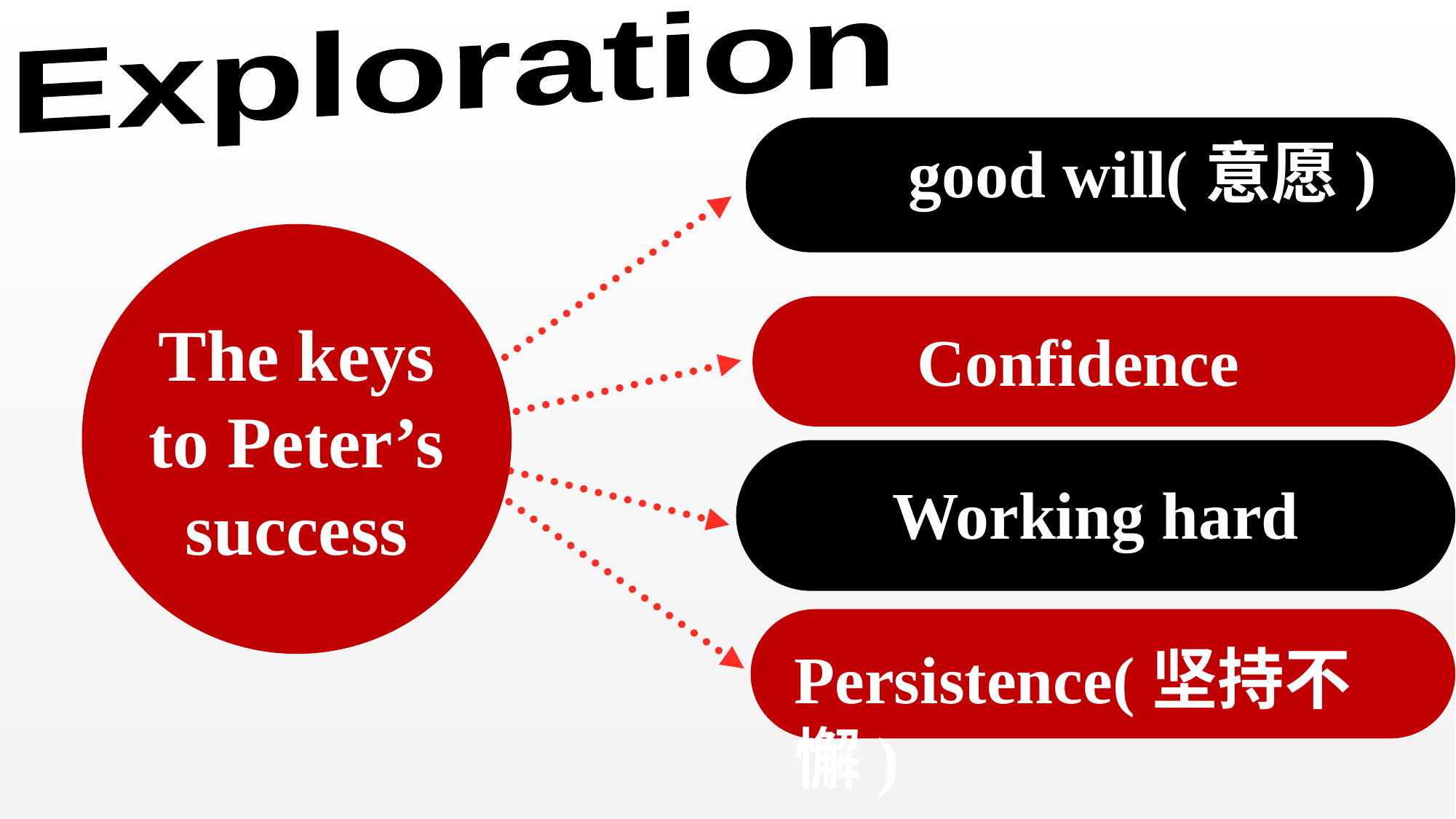

Exploration

    good will(意愿)

He failed and felt bad.

The keys to Peter’s success

  He accepted the challenge.

         Confidence

4 words each day…

     Working hard

Persistence(坚持不懈)

There are 125days…